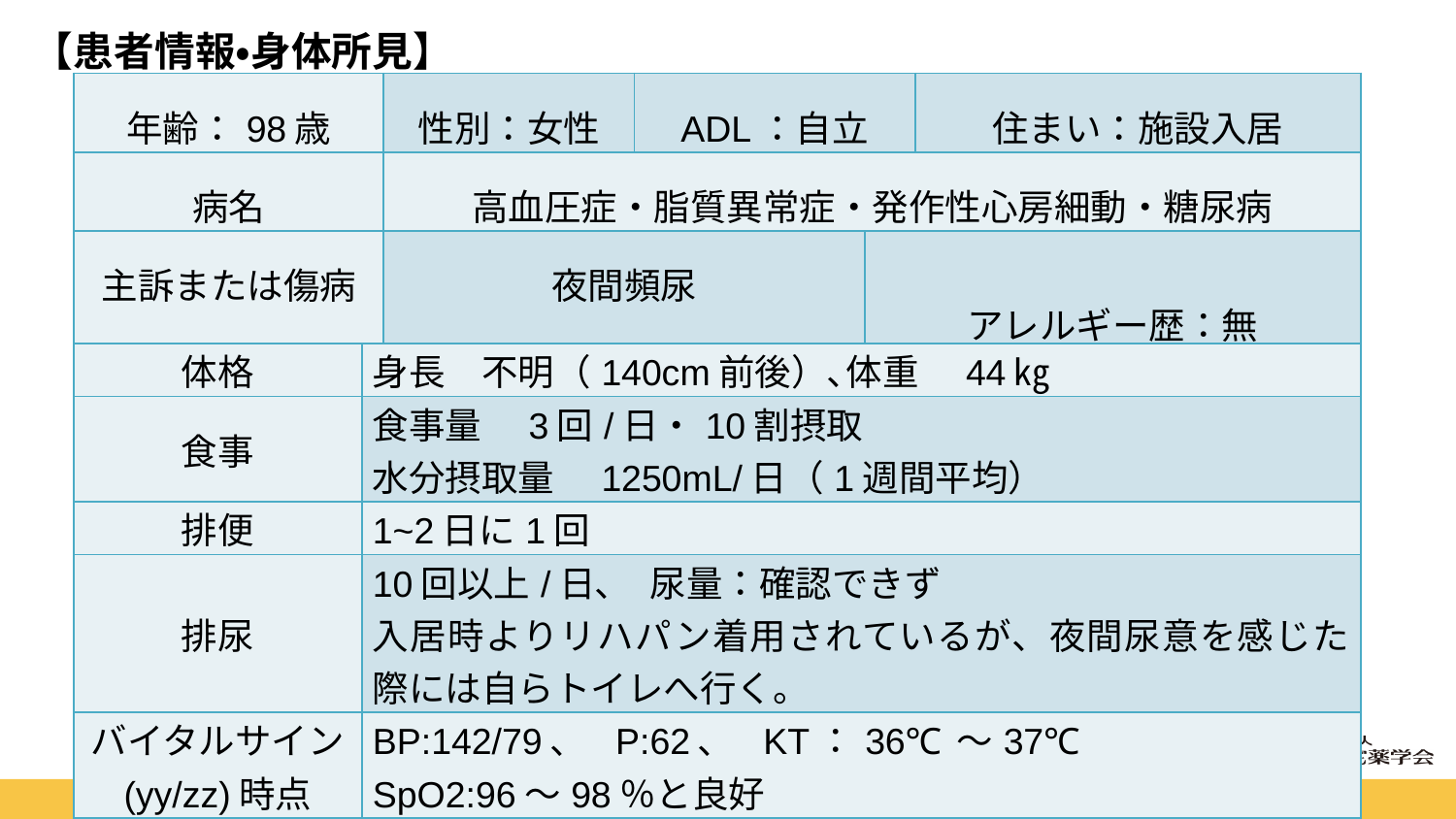

【患者情報・身体所見】
| 年齢：98歳 | 性別：女性 | ADL：自立 |  | 住まい：施設入居 |
| --- | --- | --- | --- | --- |
| 病名 | 高血圧症・脂質異常症・発作性心房細動・糖尿病 |  |  |  |
| 主訴または傷病名 | 夜間頻尿 一晩で約10回 |  | アレルギー歴：無 |  |
| 体格 | 身長　不明（140cm前後）､体重　44㎏ |
| --- | --- |
| 食事 | 食事量　3回/日・10割摂取 水分摂取量　1250mL/日（1週間平均） |
| 排便 | 1~2日に1回 |
| 排尿 | 10回以上/日､　尿量：確認できず 入居時よりリハパン着用されているが、夜間尿意を感じた際には自らトイレへ行く。 |
| バイタルサイン (yy/zz)時点 | BP:142/79､　P:62､　KT：36℃～37℃ SpO2:96～98％と良好 |
(C) The Japanese Association of Home Care Pharmacies All rights reserved.